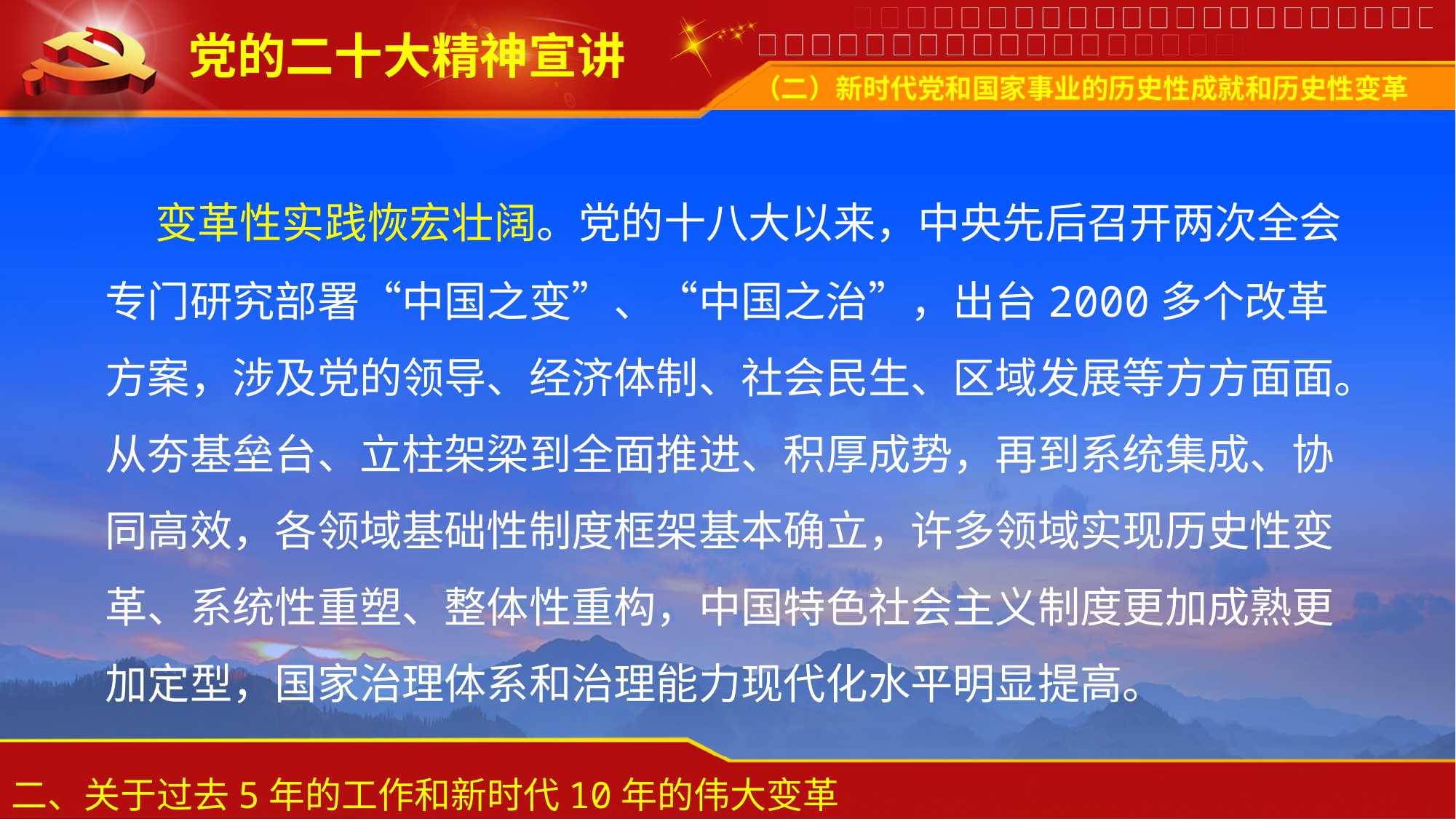

党的二十大精神宣讲
（二）新时代党和国家事业的历史性成就和历史性变革
   变革性实践恢宏壮阔。党的十八大以来，中央先后召开两次全会专门研究部署“中国之变”、“中国之治”，出台2000多个改革方案，涉及党的领导、经济体制、社会民生、区域发展等方方面面。从夯基垒台、立柱架梁到全面推进、积厚成势，再到系统集成、协同高效，各领域基础性制度框架基本确立，许多领域实现历史性变革、系统性重塑、整体性重构，中国特色社会主义制度更加成熟更加定型，国家治理体系和治理能力现代化水平明显提高。
二、关于过去5年的工作和新时代10年的伟大变革